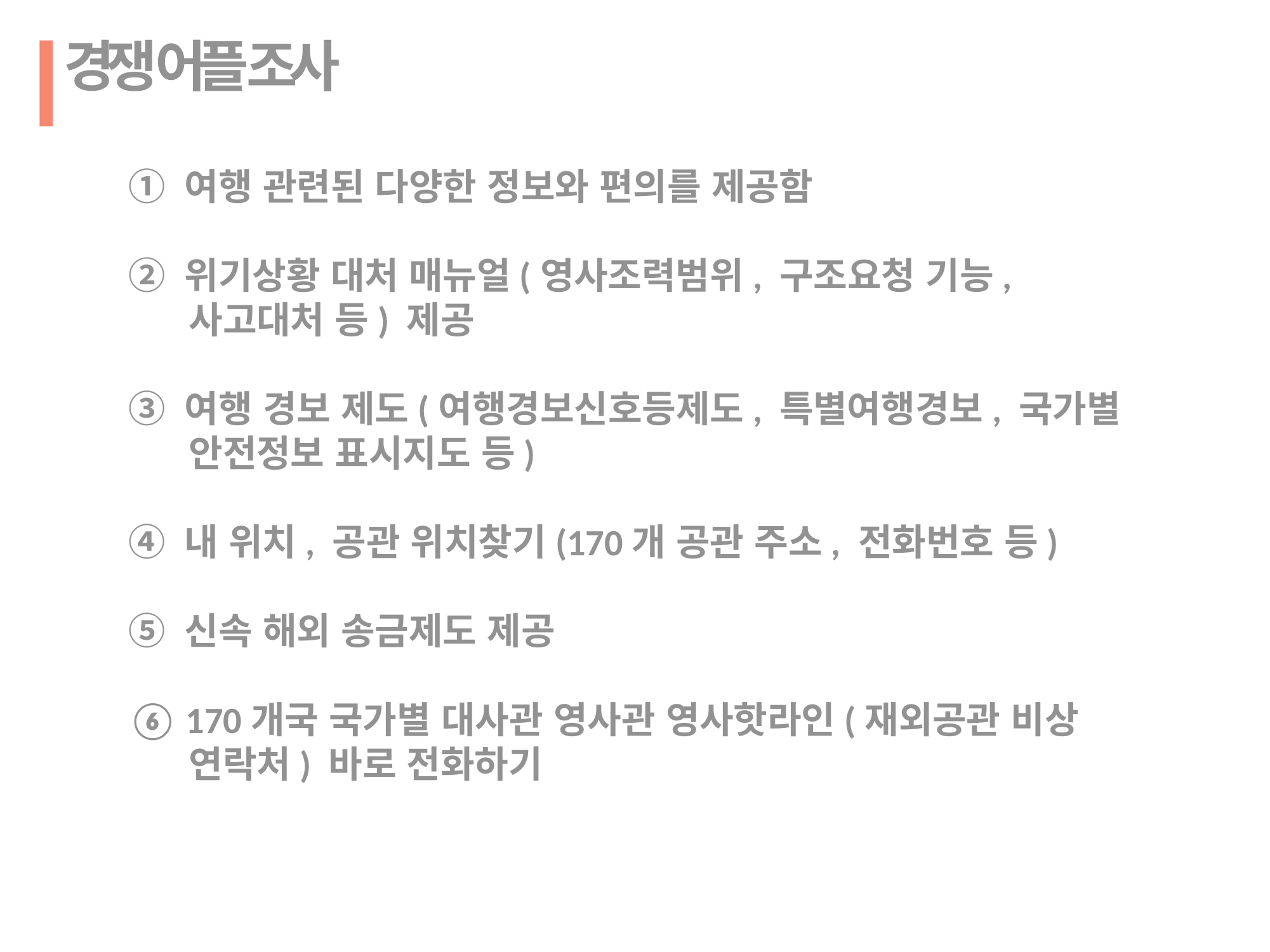

# 경쟁 어플 조사

① 여행 관련된 다양한 정보와 편의를 제공함

② 위기상황 대처 매뉴얼(영사조력범위, 구조요청 기능,
     사고대처 등) 제공

③ 여행 경보 제도(여행경보신호등제도, 특별여행경보, 국가별
     안전정보 표시지도 등)

④ 내 위치, 공관 위치찾기(170개 공관 주소, 전화번호 등)

⑤ 신속 해외 송금제도 제공

⑥ 170개국 국가별 대사관 영사관 영사핫라인(재외공관 비상
     연락처) 바로 전화하기